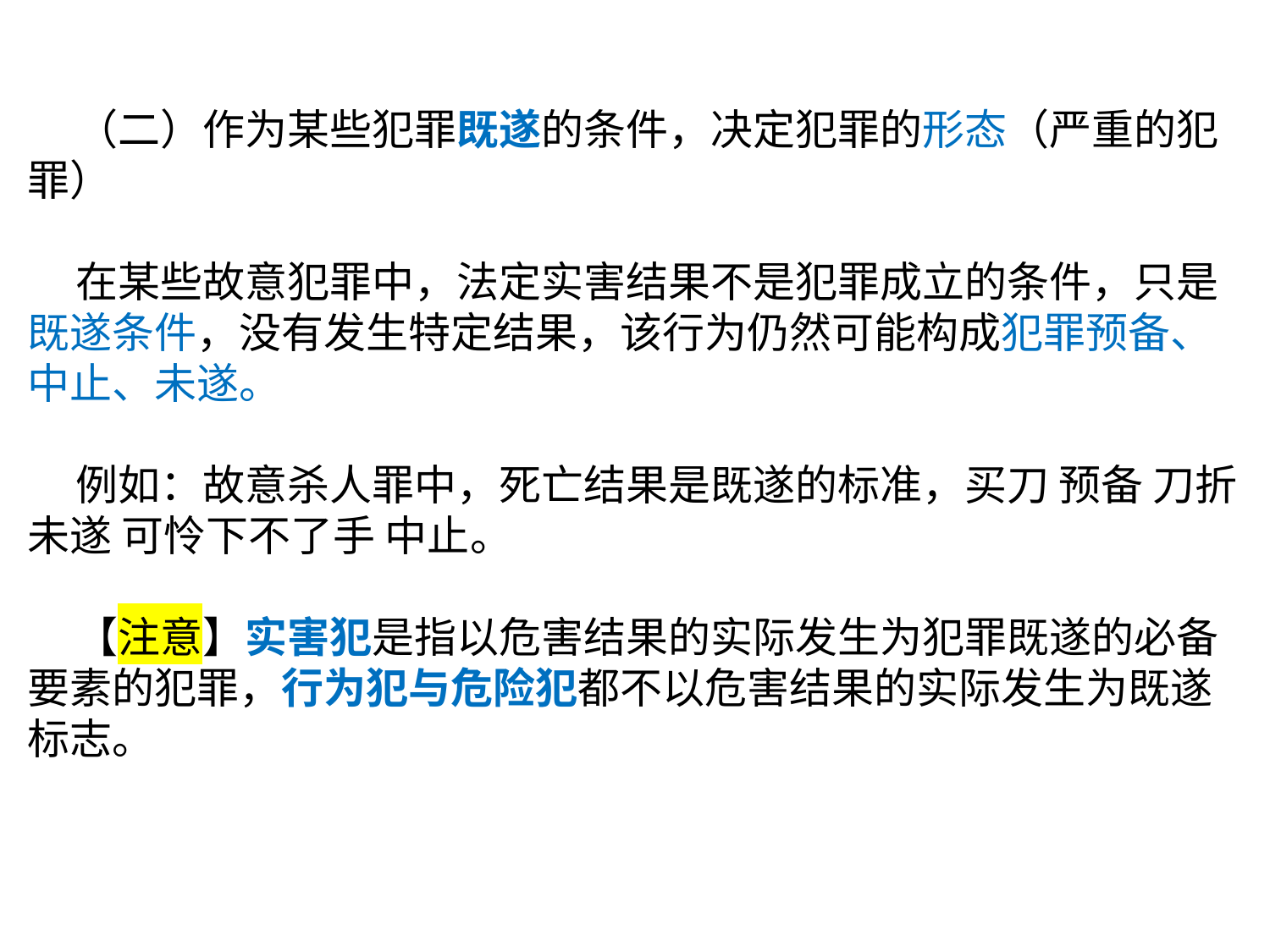

（二）作为某些犯罪既遂的条件，决定犯罪的形态（严重的犯罪）

    在某些故意犯罪中，法定实害结果不是犯罪成立的条件，只是既遂条件，没有发生特定结果，该行为仍然可能构成犯罪预备、中止、未遂。

    例如：故意杀人罪中，死亡结果是既遂的标准，买刀 预备 刀折 未遂 可怜下不了手 中止。

    【注意】实害犯是指以危害结果的实际发生为犯罪既遂的必备要素的犯罪，行为犯与危险犯都不以危害结果的实际发生为既遂标志。